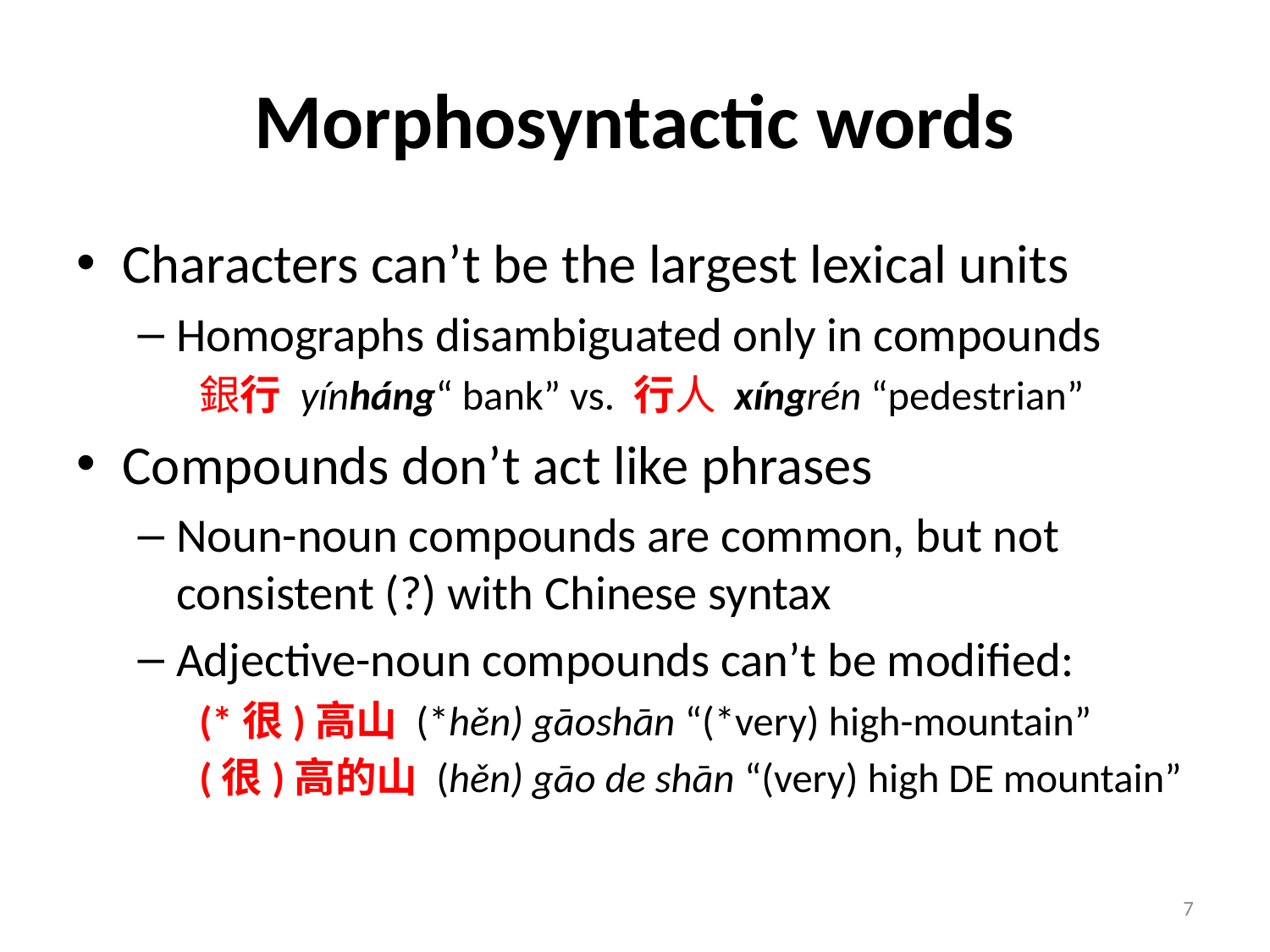

# Morphosyntactic words
Characters can’t be the largest lexical units
Homographs disambiguated only in compounds
銀行 yínháng“ bank” vs. 行人 xíngrén “pedestrian”
Compounds don’t act like phrases
Noun-noun compounds are common, but not consistent (?) with Chinese syntax
Adjective-noun compounds can’t be modified:
(*很)高山 (*hěn) gāoshān “(*very) high-mountain”
(很)高的山 (hěn) gāo de shān “(very) high DE mountain”
7